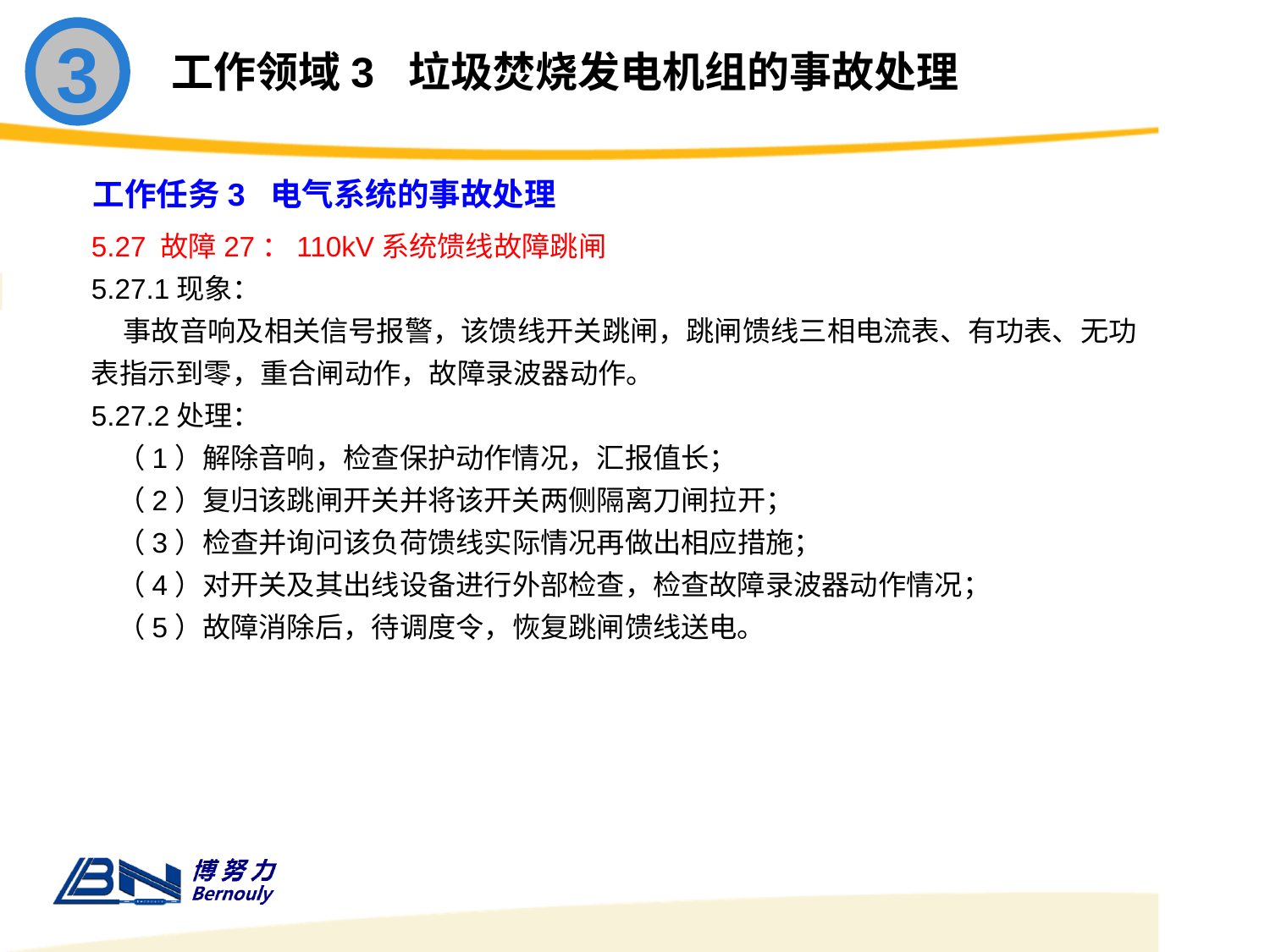

3
工作领域3  垃圾焚烧发电机组的事故处理
工作任务3  电气系统的事故处理
5.27 故障27：110kV系统馈线故障跳闸
5.27.1现象：
    事故音响及相关信号报警，该馈线开关跳闸，跳闸馈线三相电流表、有功表、无功表指示到零，重合闸动作，故障录波器动作。
5.27.2处理：
   （1）解除音响，检查保护动作情况，汇报值长；
   （2）复归该跳闸开关并将该开关两侧隔离刀闸拉开；
   （3）检查并询问该负荷馈线实际情况再做出相应措施；
   （4）对开关及其出线设备进行外部检查，检查故障录波器动作情况；
   （5）故障消除后，待调度令，恢复跳闸馈线送电。